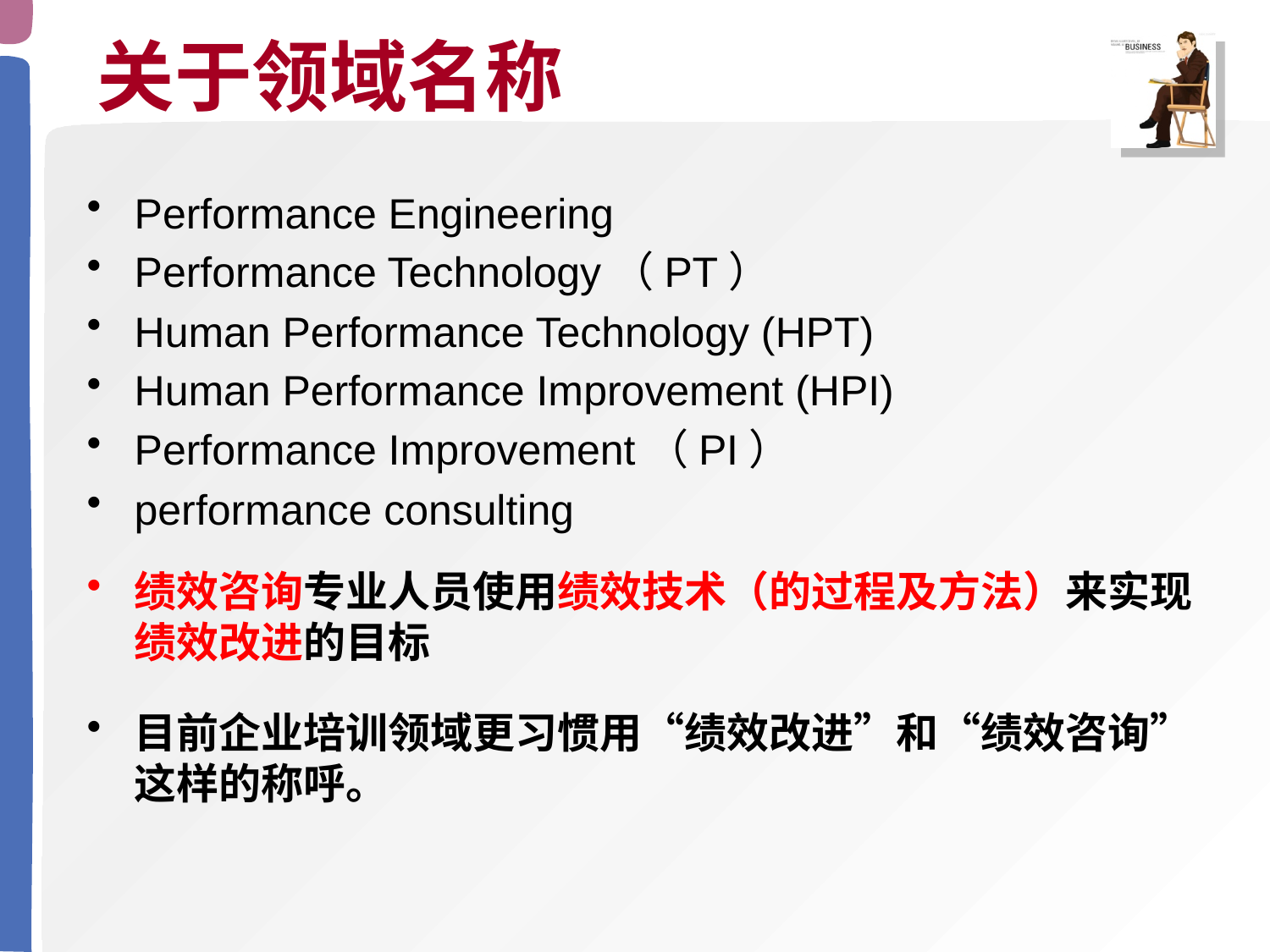

关于领域名称
Performance Engineering
Performance Technology（PT）
Human Performance Technology (HPT)
Human Performance Improvement (HPI)
Performance Improvement（PI）
performance consulting
绩效咨询专业人员使用绩效技术（的过程及方法）来实现绩效改进的目标
目前企业培训领域更习惯用“绩效改进”和“绩效咨询”这样的称呼。